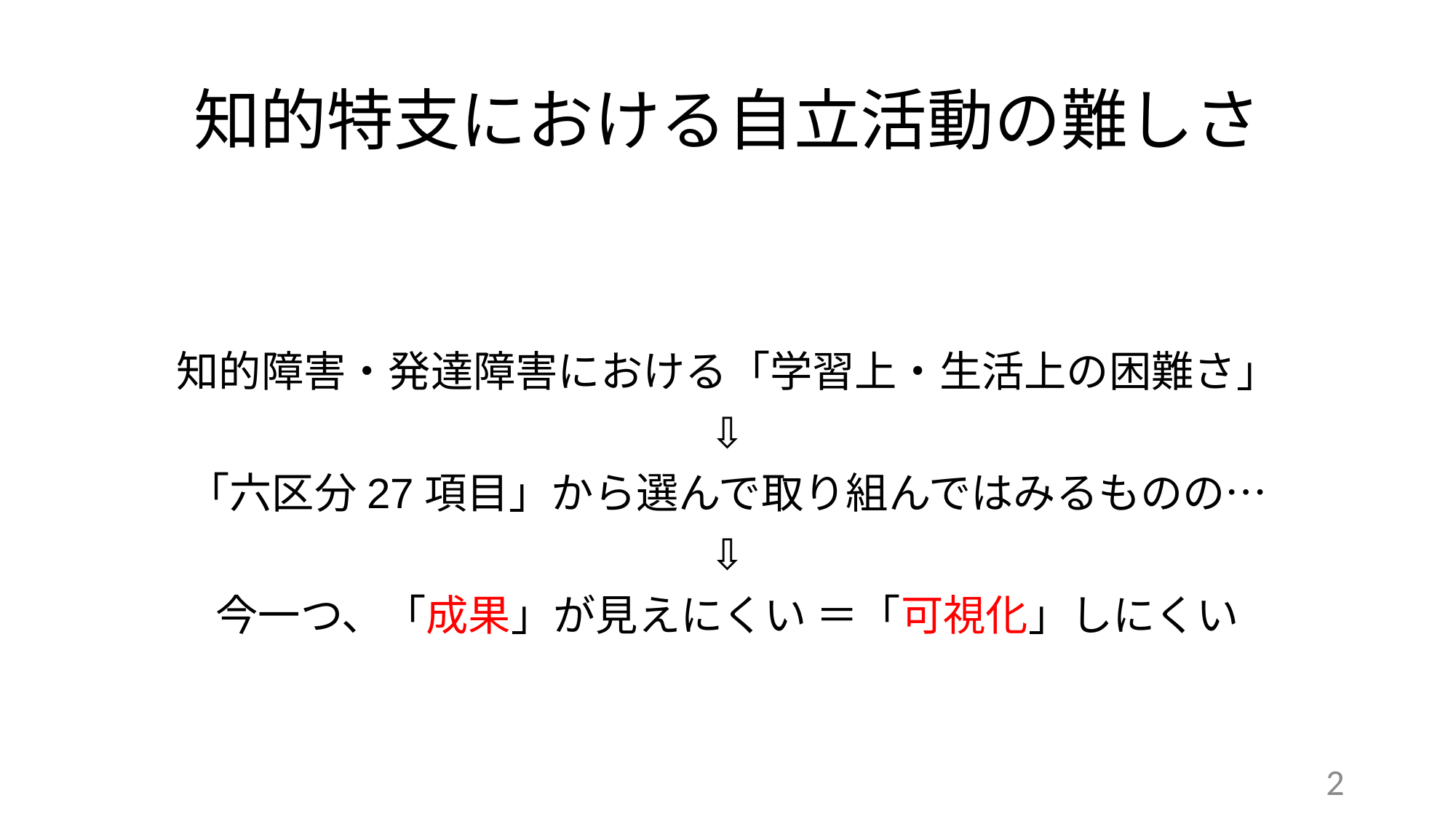

# 知的特支における自立活動の難しさ

知的障害・発達障害における「学習上・生活上の困難さ」
⇩
「六区分27項目」から選んで取り組んではみるものの…
⇩
今一つ、「成果」が見えにくい ＝「可視化」しにくい

2